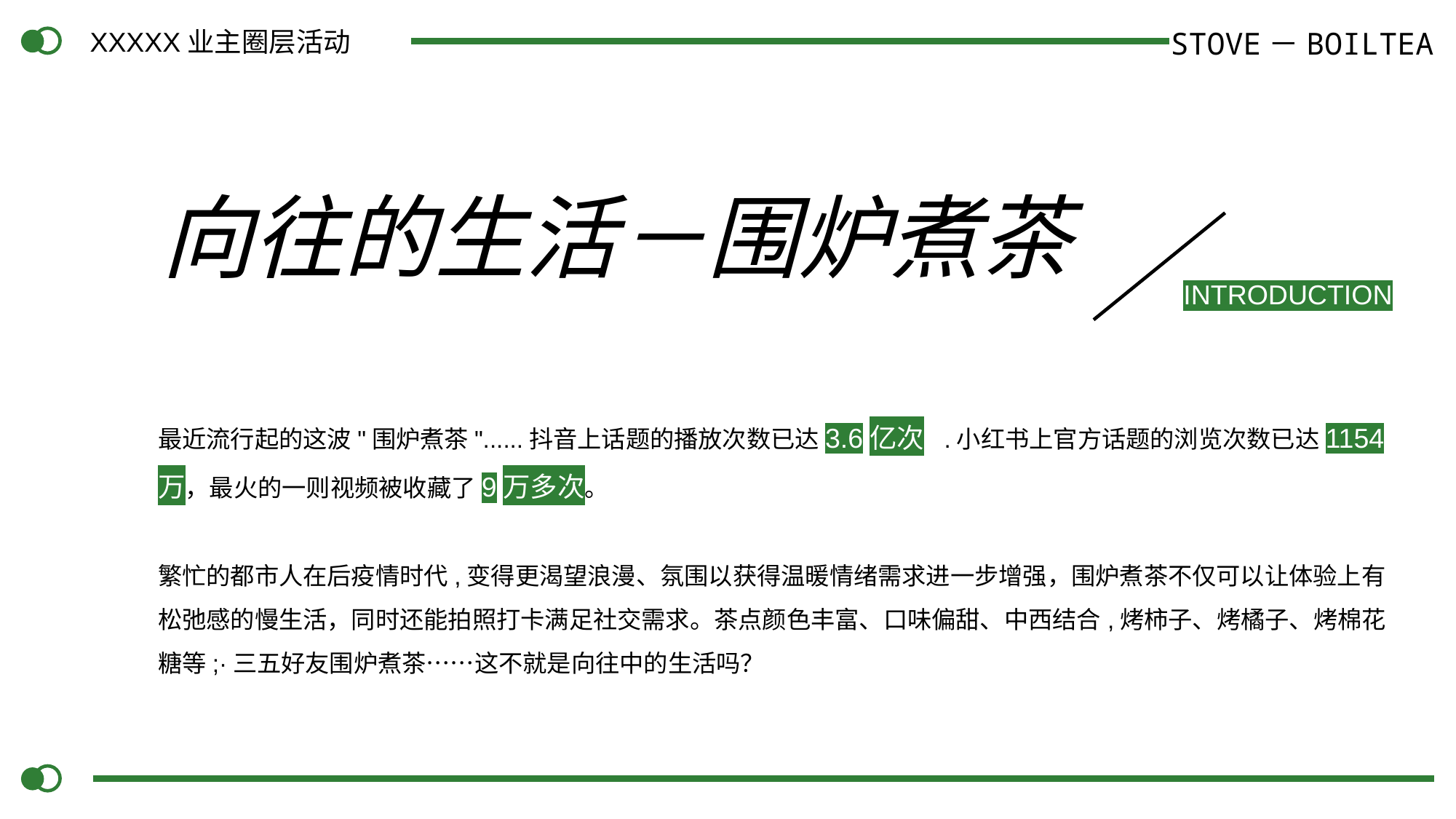

XXXXX业主圈层活动
STOVE－BOILTEA

向往的生活－围炉煮茶
INTRODUCTION
最近流行起的这波"围炉煮茶"......抖音上话题的播放次数已达3.6亿次,..小红书上官方话题的浏览次数已达1154万，最火的一则视频被收藏了9万多次。

繁忙的都市人在后疫情时代,变得更渴望浪漫、氛围以获得温暖情绪需求进一步增强，围炉煮茶不仅可以让体验上有松弛感的慢生活，同时还能拍照打卡满足社交需求。茶点颜色丰富、口味偏甜、中西结合,烤柿子、烤橘子、烤棉花糖等;·三五好友围炉煮茶……这不就是向往中的生活吗？